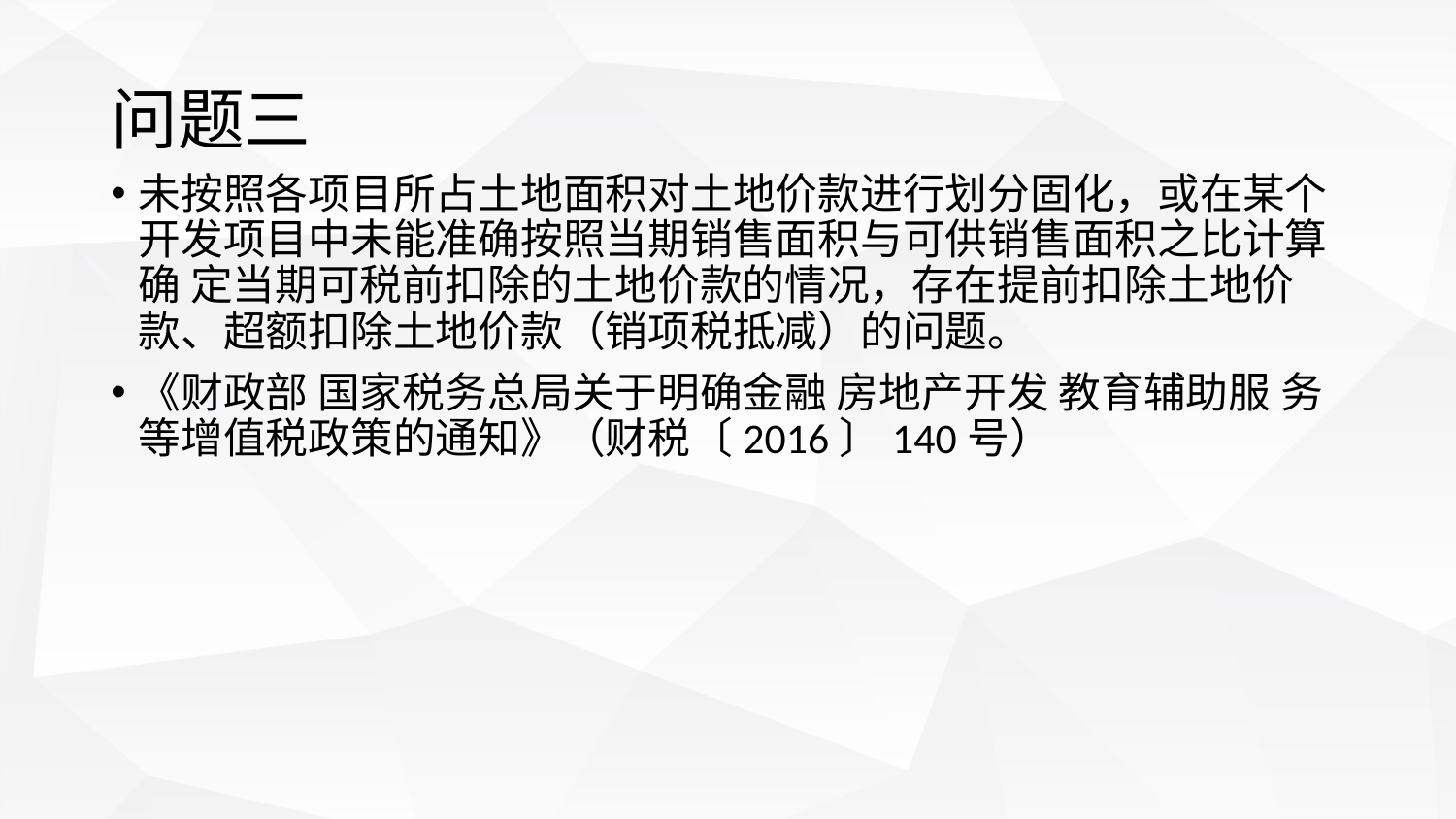

# 问题三
未按照各项目所占土地面积对土地价款进行划分固化，或在某个 开发项目中未能准确按照当期销售面积与可供销售面积之比计算确 定当期可税前扣除的土地价款的情况，存在提前扣除土地价款、超额扣除土地价款（销项税抵减）的问题。
《财政部 国家税务总局关于明确金融 房地产开发 教育辅助服 务等增值税政策的通知》（财税〔2016〕140号）

49